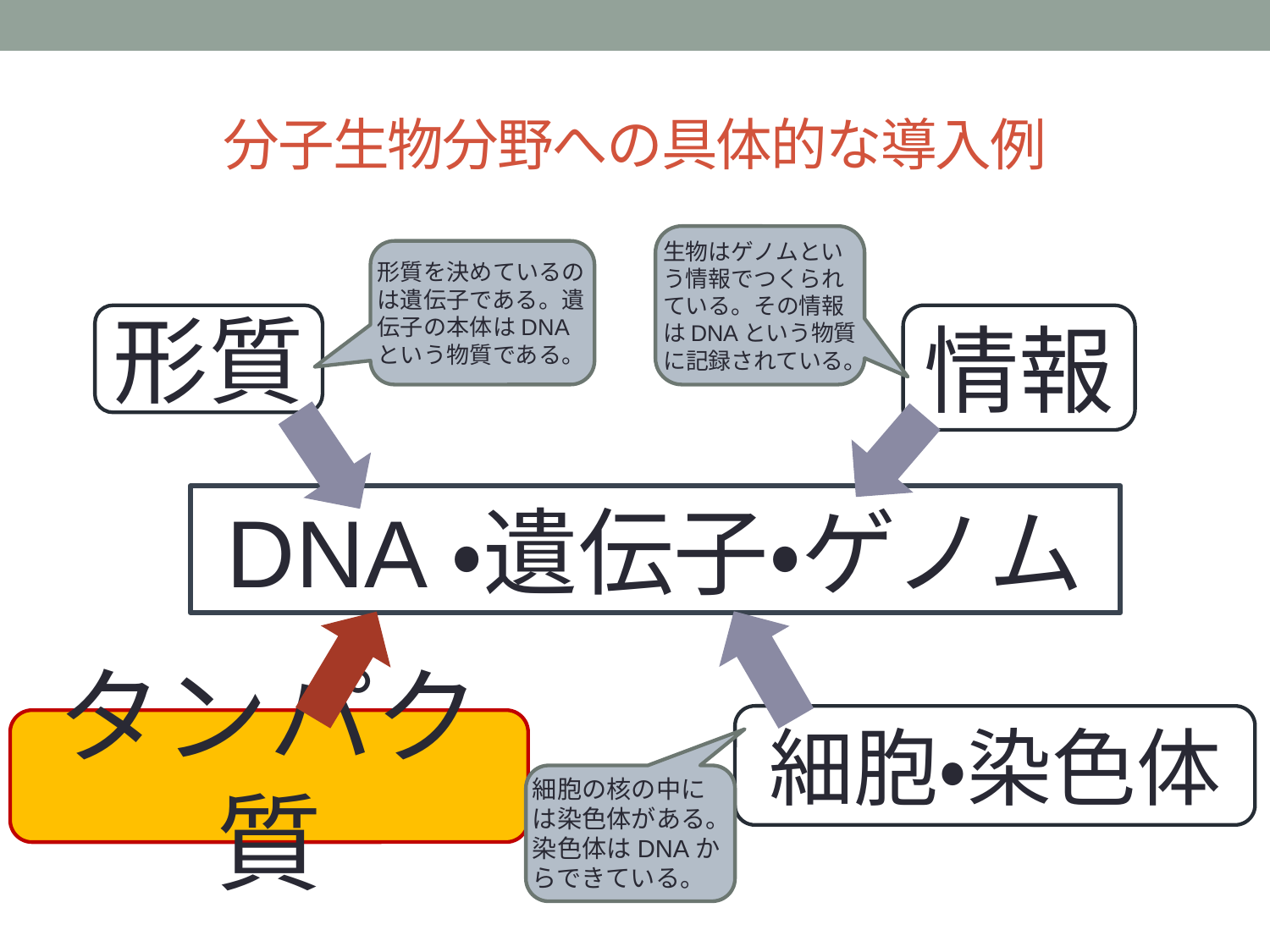

# 分子生物分野への具体的な導入例
生物はゲノムという情報でつくられている。その情報はDNAという物質に記録されている。
形質を決めているのは遺伝子である。遺伝子の本体はDNAという物質である。
形質
情報

DNA・遺伝子・ゲノム

細胞・染色体
タンパク質
細胞の核の中には染色体がある。染色体はDNAからできている。